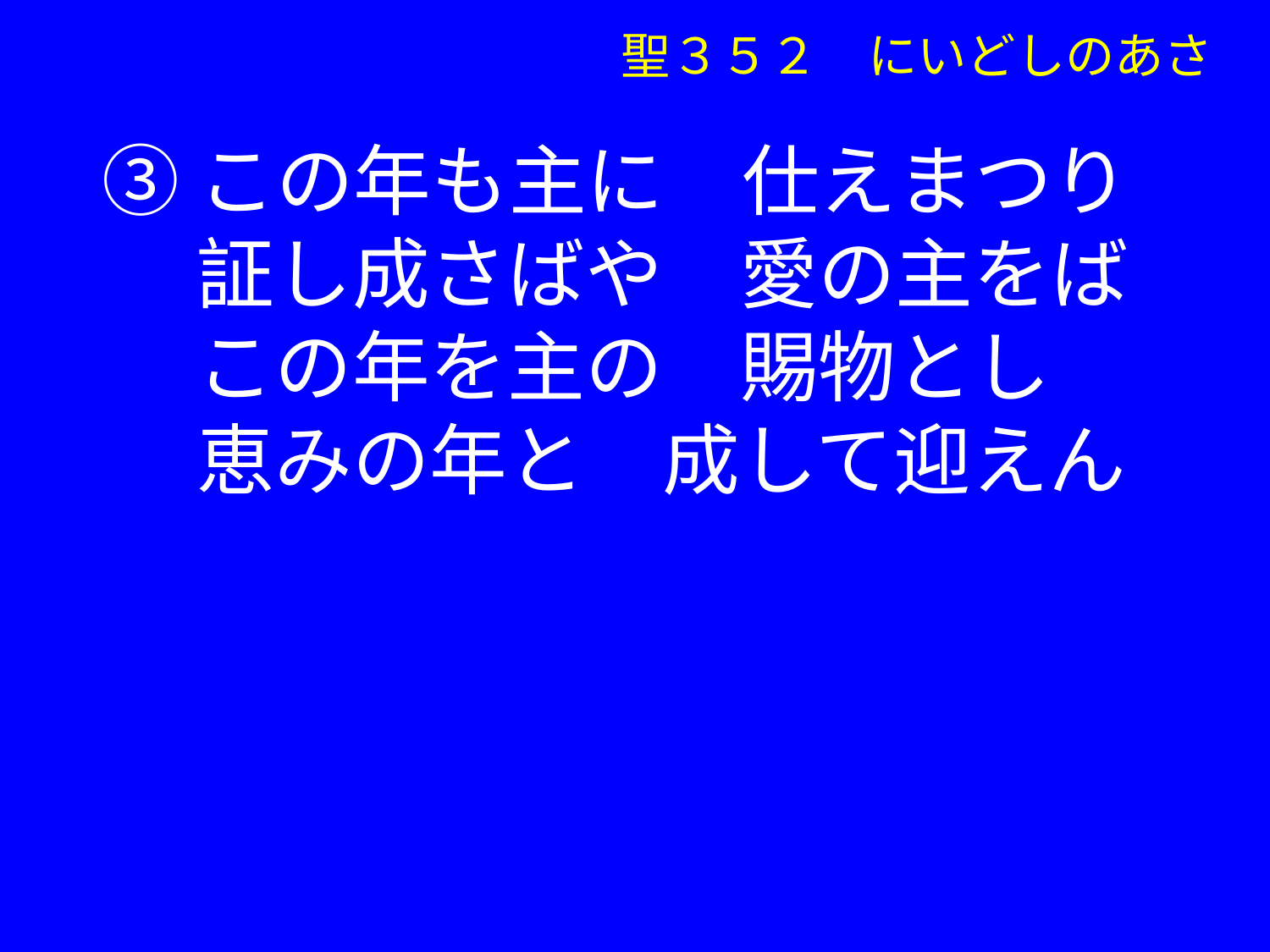

聖３５２　にいどしのあさ
③この年も主に　仕えまつり
　 証し成さばや　愛の主をば
　 この年を主の　賜物とし
　 恵みの年と　成して迎えん